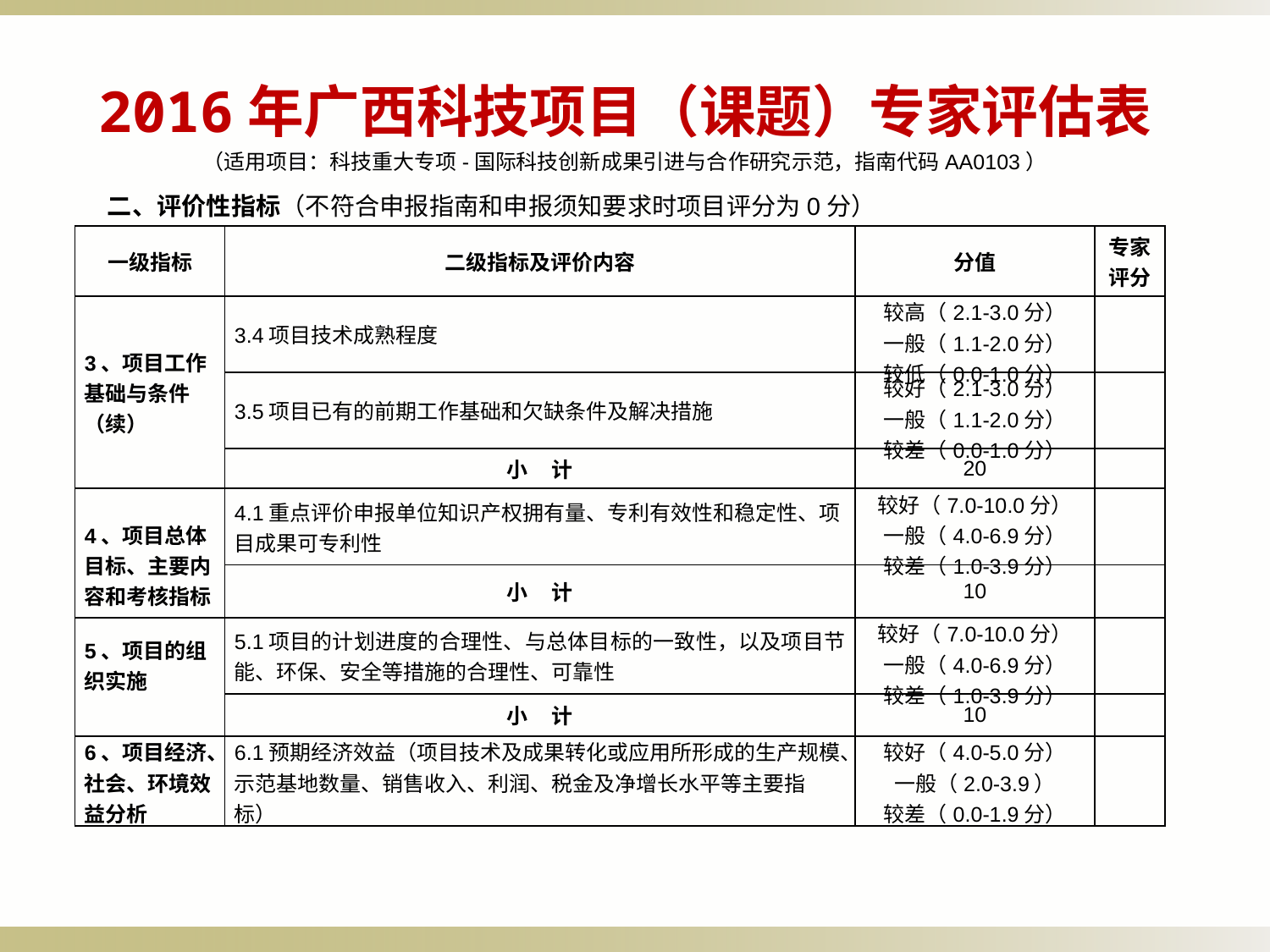

2016年广西科技项目（课题）专家评估表
（适用项目：科技重大专项-国际科技创新成果引进与合作研究示范，指南代码AA0103）

二、评价性指标（不符合申报指南和申报须知要求时项目评分为0分）
| 一级指标 | 二级指标及评价内容 | 分值 | 专家 评分 |
| --- | --- | --- | --- |
| 3、项目工作基础与条件（续） | 3.4项目技术成熟程度 | 较高（2.1-3.0分） 一般（1.1-2.0分） 较低（0.0-1.0分） |  |
|  | 3.5项目已有的前期工作基础和欠缺条件及解决措施 | 较好（2.1-3.0分） 一般（1.1-2.0分） 较差（0.0-1.0分） |  |
|  | 小 计 | 20 |  |
| 4、项目总体目标、主要内容和考核指标 | 4.1重点评价申报单位知识产权拥有量、专利有效性和稳定性、项目成果可专利性 | 较好（7.0-10.0分） 一般（4.0-6.9分） 较差（1.0-3.9分） |  |
|  | 小 计 | 10 |  |
| 5、项目的组织实施 | 5.1项目的计划进度的合理性、与总体目标的一致性，以及项目节能、环保、安全等措施的合理性、可靠性 | 较好（7.0-10.0分） 一般（4.0-6.9分） 较差（1.0-3.9分） |  |
|  | 小 计 | 10 |  |
| 6、项目经济、社会、环境效益分析 | 6.1预期经济效益（项目技术及成果转化或应用所形成的生产规模、示范基地数量、销售收入、利润、税金及净增长水平等主要指标） | 较好（4.0-5.0分） 一般（2.0-3.9） 较差（0.0-1.9分） |  |